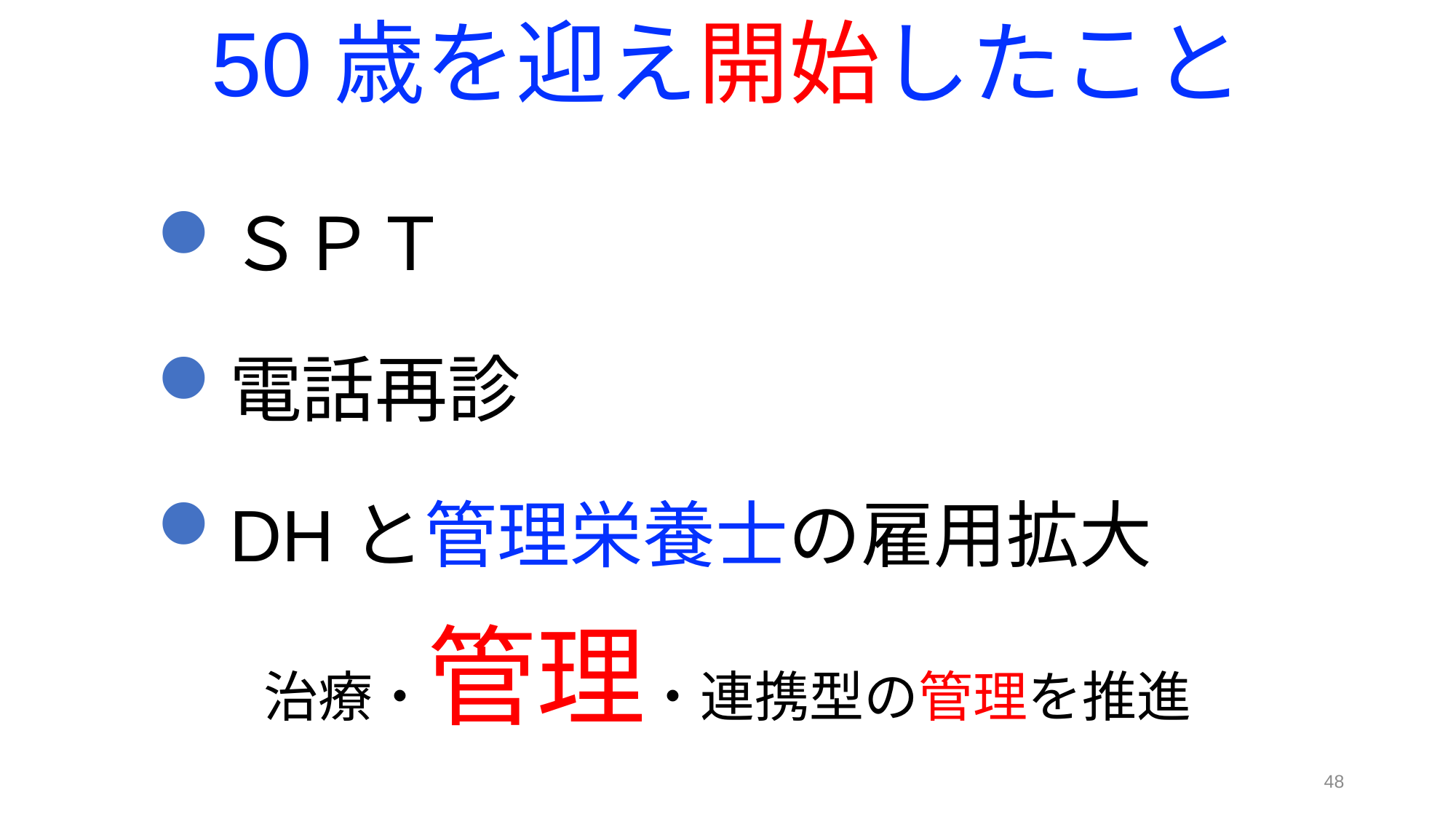

50歳を迎え開始したこと
ＳＰＴ
電話再診
DHと管理栄養士の雇用拡大
治療・管理・連携型の管理を推進

48